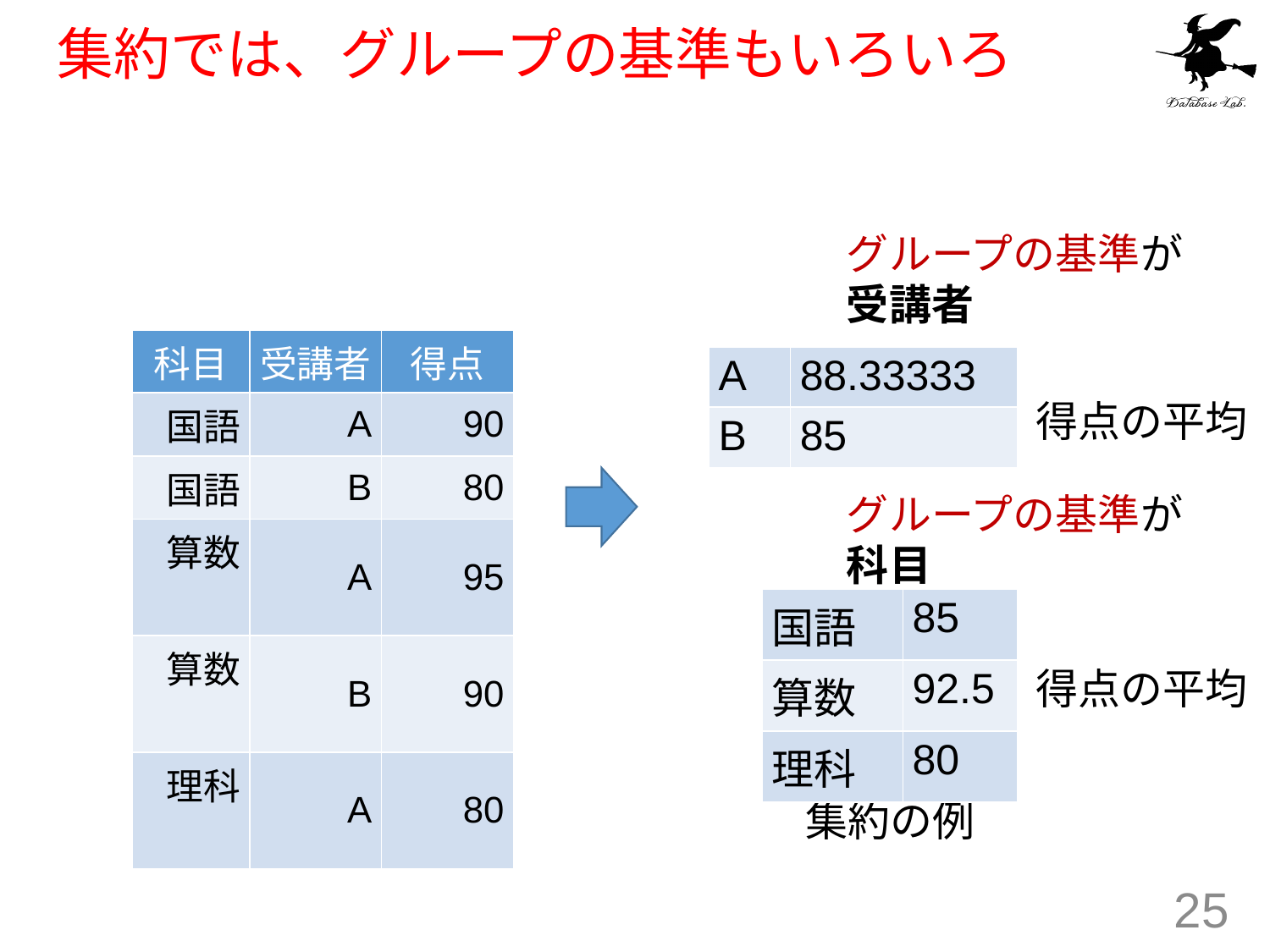

# 集約では、グループの基準もいろいろ
グループの基準が
受講者
| 科目 | 受講者 | 得点 |
| --- | --- | --- |
| 国語 | A | 90 |
| 国語 | B | 80 |
| 算数 | A | 95 |
| 算数 | B | 90 |
| 理科 | A | 80 |
| A | 88.33333 |
| --- | --- |
| B | 85 |
得点の平均

グループの基準が
科目
| 国語 | 85 |
| --- | --- |
| 算数 | 92.5 |
| 理科 | 80 |
得点の平均
元データ
集約の例
25